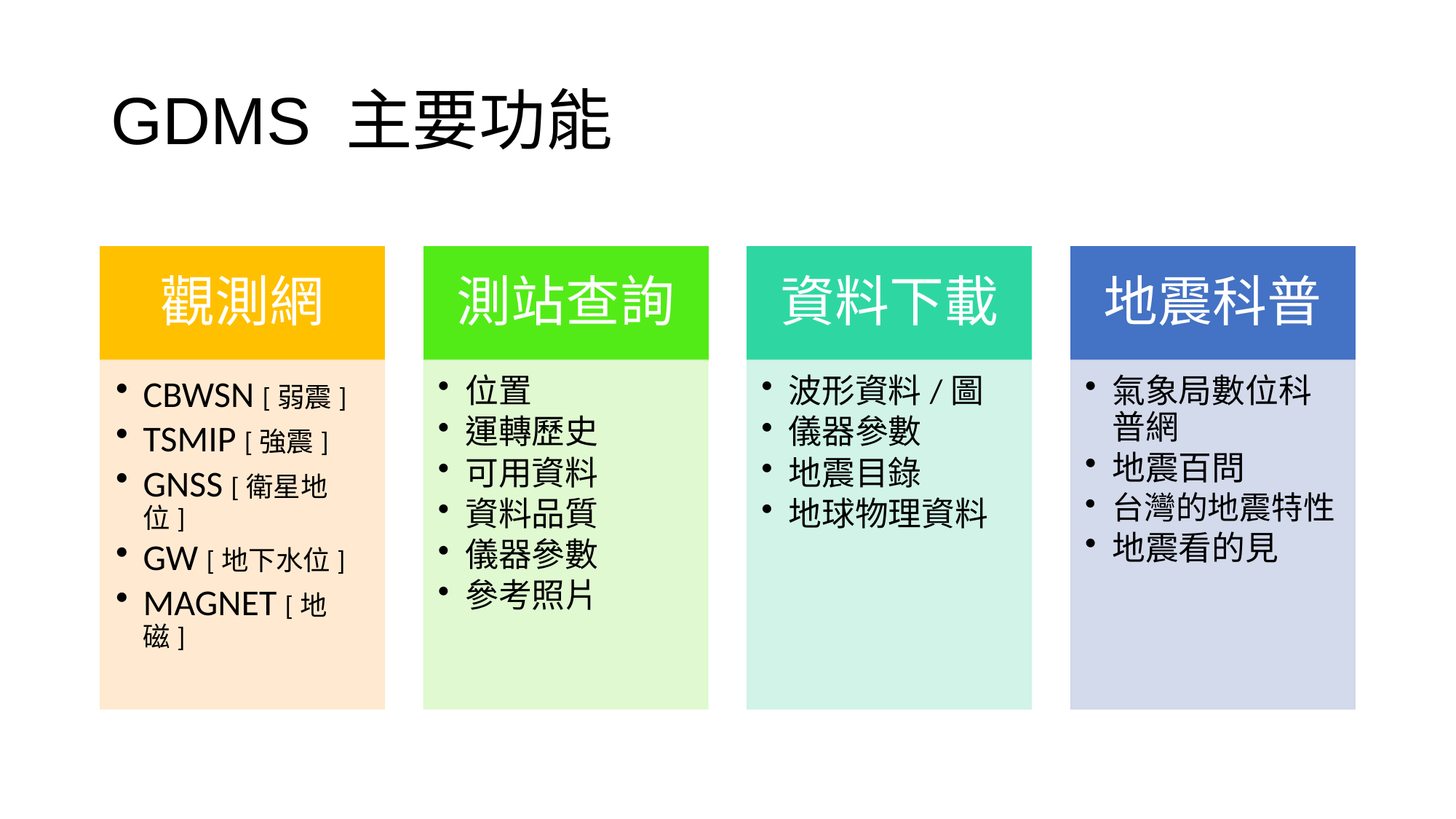

# GDMS 主要功能
觀測網
CBWSN [弱震]
TSMIP [強震]
GNSS [衛星地位]
GW [地下水位]
MAGNET [地磁]
測站查詢
位置
運轉歷史
可用資料
資料品質
儀器參數
參考照片

資料下載
波形資料/圖
儀器參數
地震目錄
地球物理資料
地震科普
氣象局數位科普網
地震百問
台灣的地震特性
地震看的見